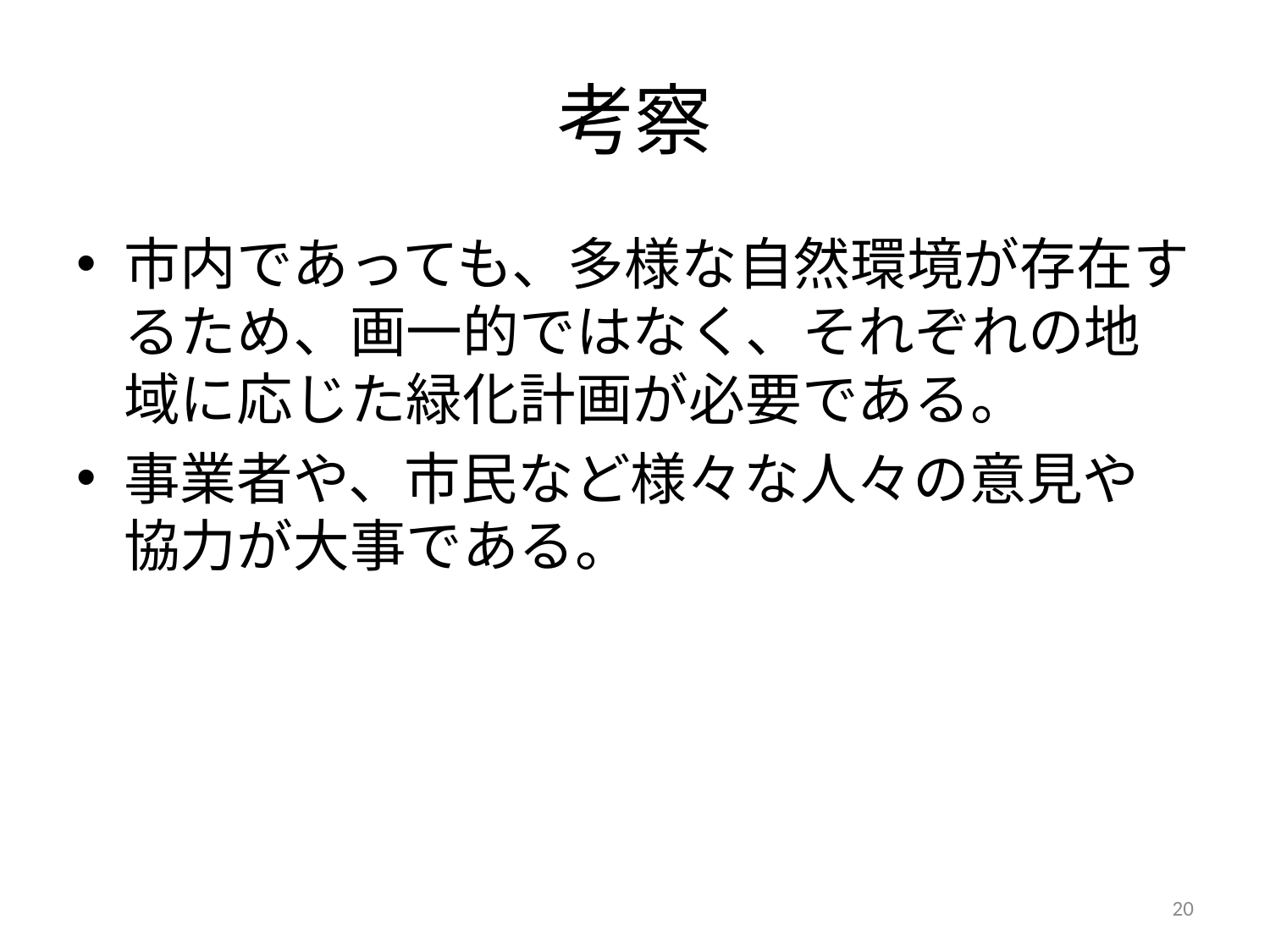

# 考察
市内であっても、多様な自然環境が存在するため、画一的ではなく、それぞれの地域に応じた緑化計画が必要である。
事業者や、市民など様々な人々の意見や協力が大事である。
20